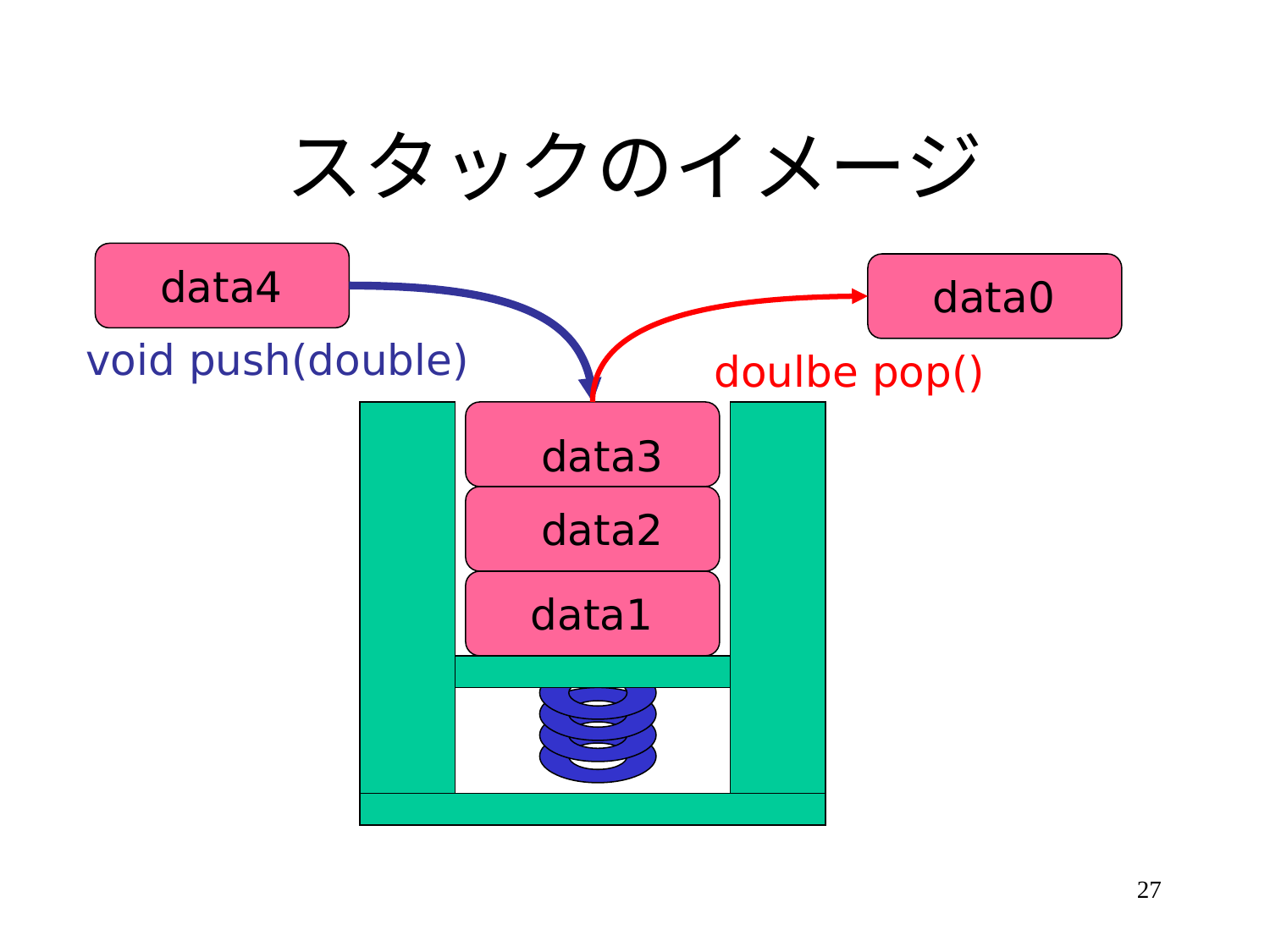

# スタックのイメージ

data4

data0
void push(double)
doulbe pop()

data3
data2
data1
27